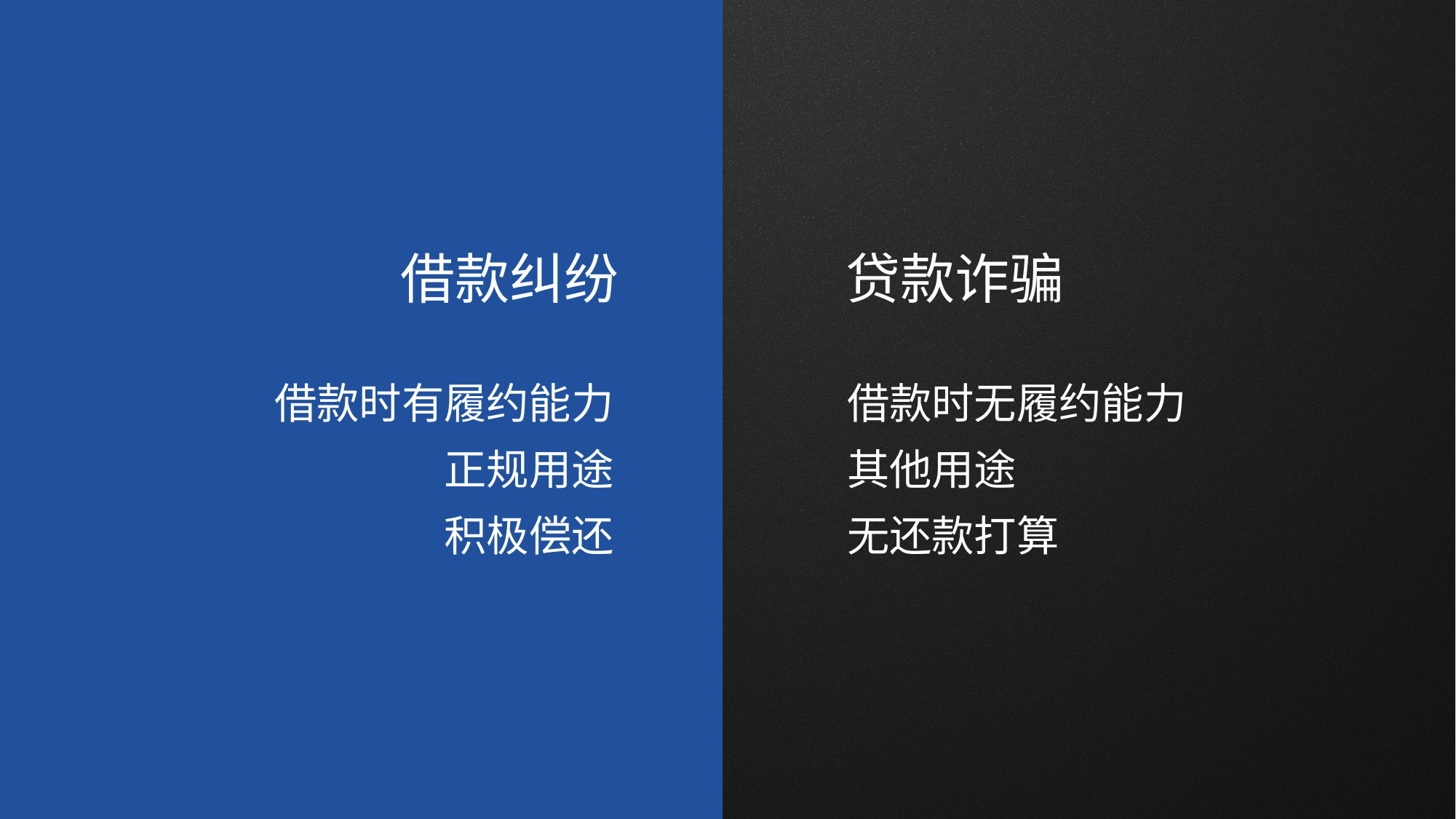

借款纠纷
贷款诈骗
借款时有履约能力
正规用途
积极偿还
借款时无履约能力
其他用途
无还款打算